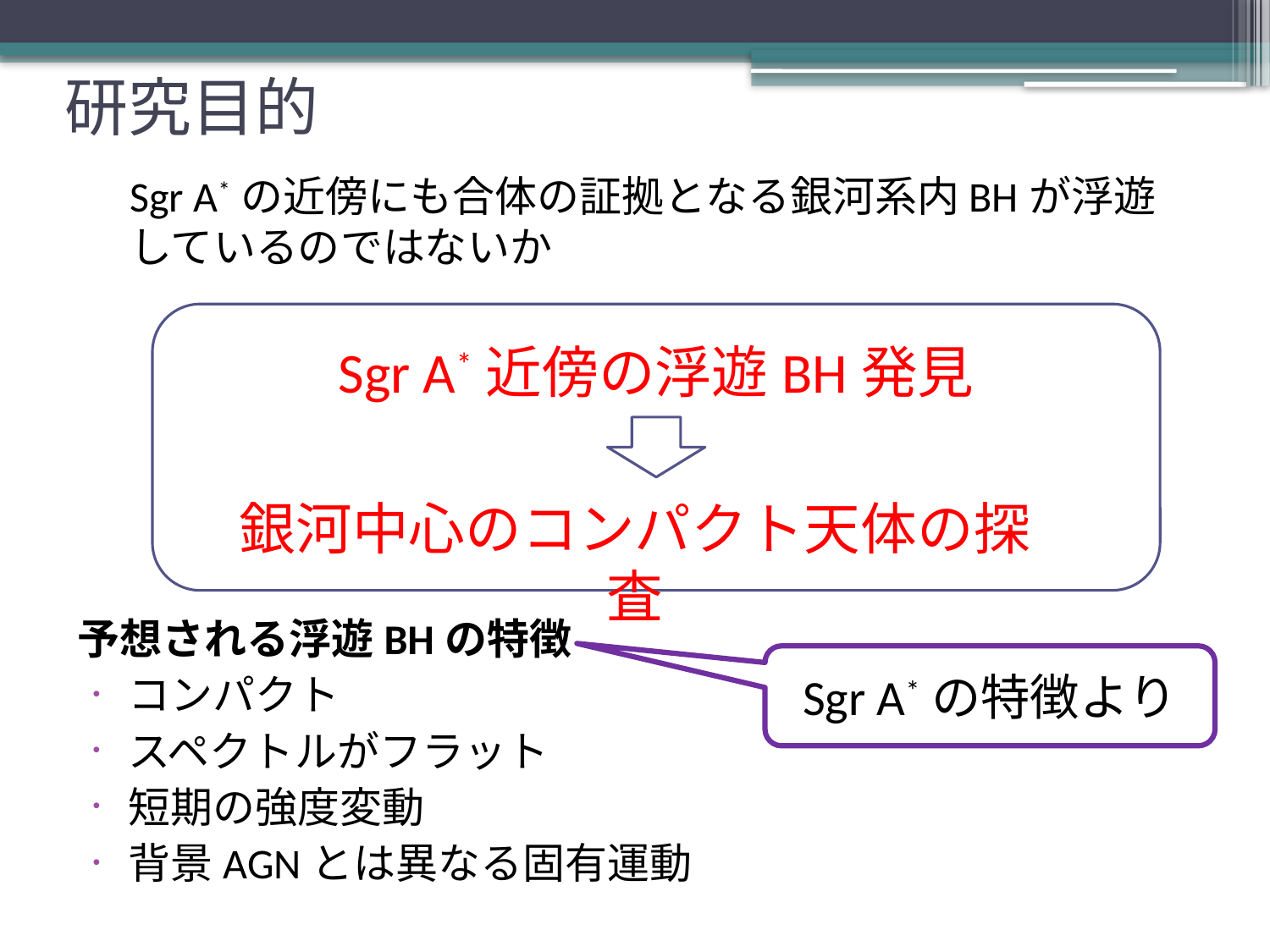

# 研究目的
Sgr A*の近傍にも合体の証拠となる銀河系内BHが浮遊しているのではないか

Sgr A*近傍の浮遊BH発見

銀河中心のコンパクト天体の探査
予想される浮遊BHの特徴
コンパクト
スペクトルがフラット
短期の強度変動
背景AGNとは異なる固有運動
Sgr A*の特徴より